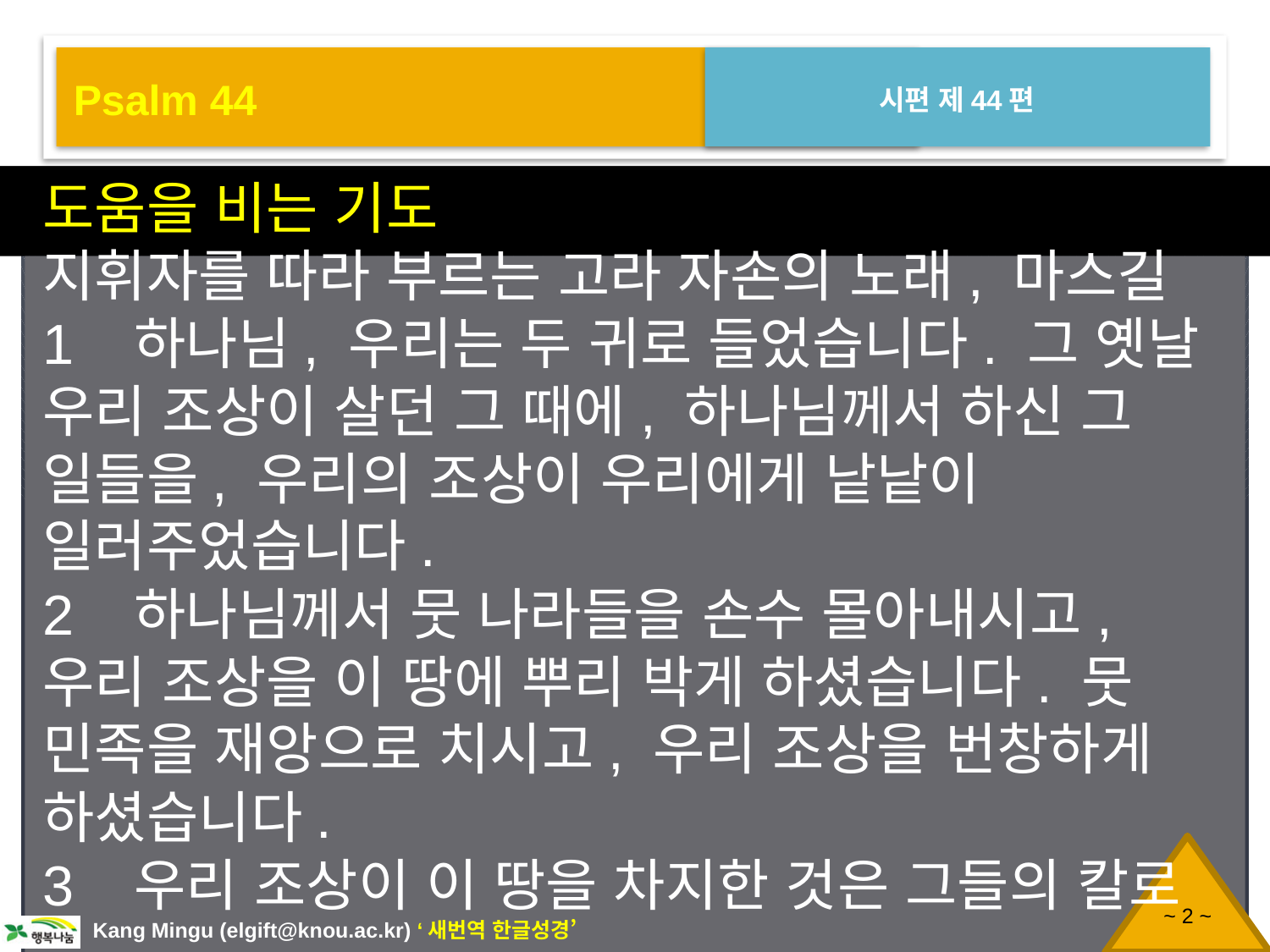

Psalm 44
시편 제44편
도움을 비는 기도
지휘자를 따라 부르는 고라 자손의 노래, 마스길
1   하나님, 우리는 두 귀로 들었습니다. 그 옛날 우리 조상이 살던 그 때에, 하나님께서 하신 그 일들을, 우리의 조상이 우리에게 낱낱이 일러주었습니다.
2   하나님께서 뭇 나라들을 손수 몰아내시고, 우리 조상을 이 땅에 뿌리 박게 하셨습니다. 뭇 민족을 재앙으로 치시고, 우리 조상을 번창하게 하셨습니다.
3   우리 조상이 이 땅을 차지한 것은 그들의 칼로